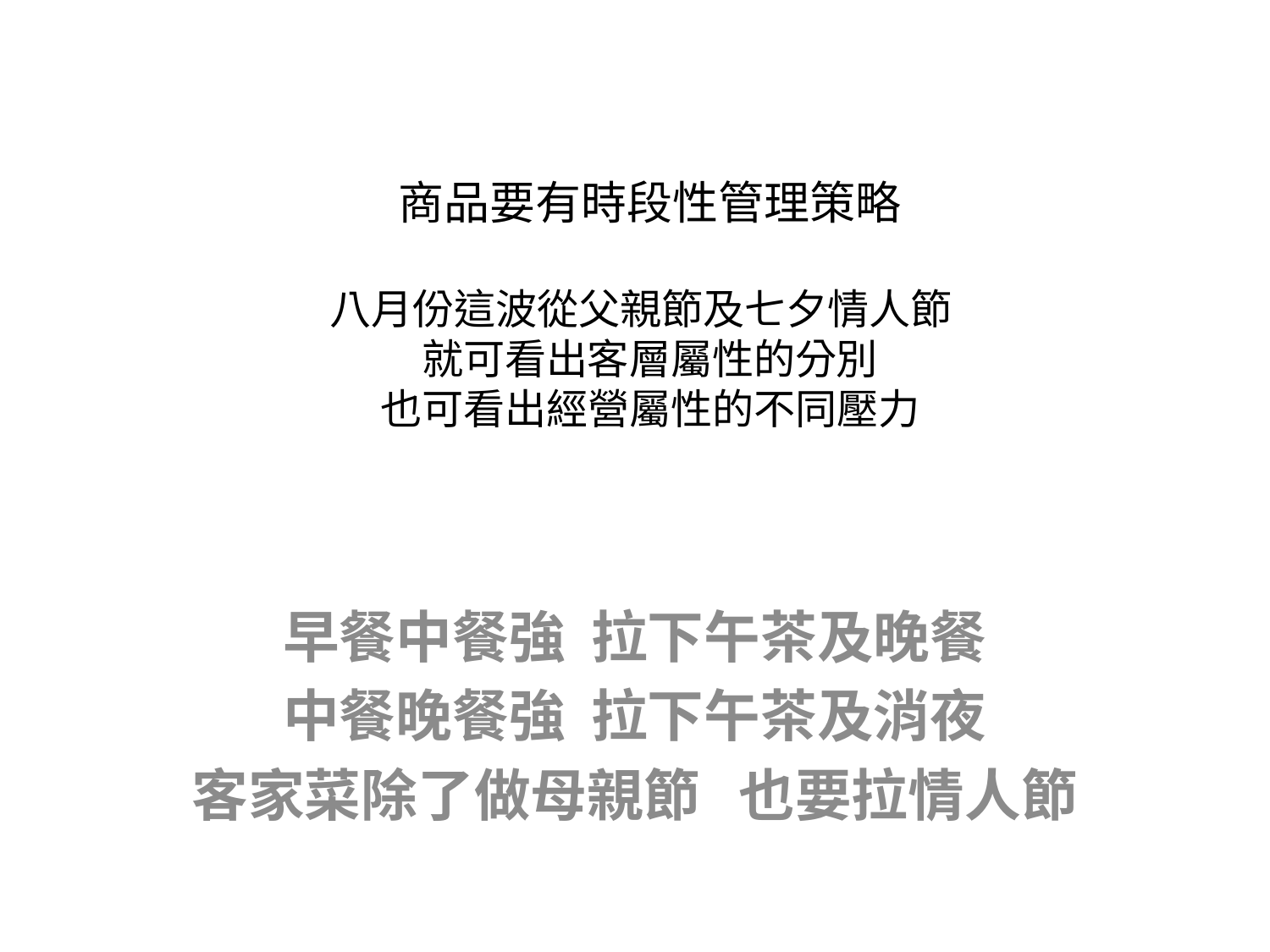

# 商品要有時段性管理策略 八月份這波從父親節及七夕情人節 就可看出客層屬性的分別 也可看出經營屬性的不同壓力

早餐中餐強  拉下午茶及晚餐
中餐晚餐強  拉下午茶及消夜
客家菜除了做母親節   也要拉情人節